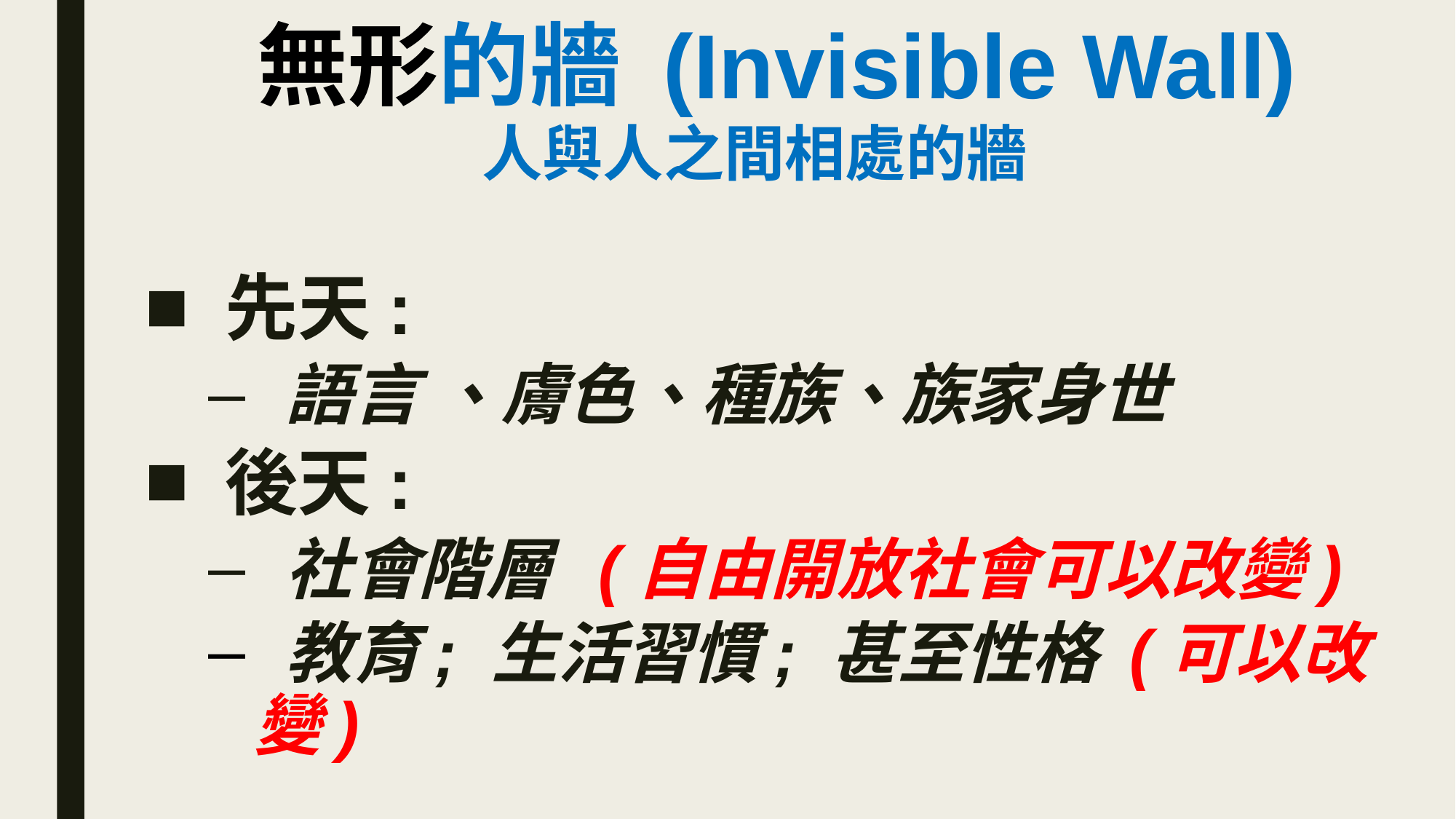

# 無形的牆 (Invisible Wall)
人與人之間相處的牆
 先天:
 語言 、膚色、種族、族家身世
 後天:
 社會階層  (自由開放社會可以改變)
 教育; 生活習慣; 甚至性格 (可以改變)